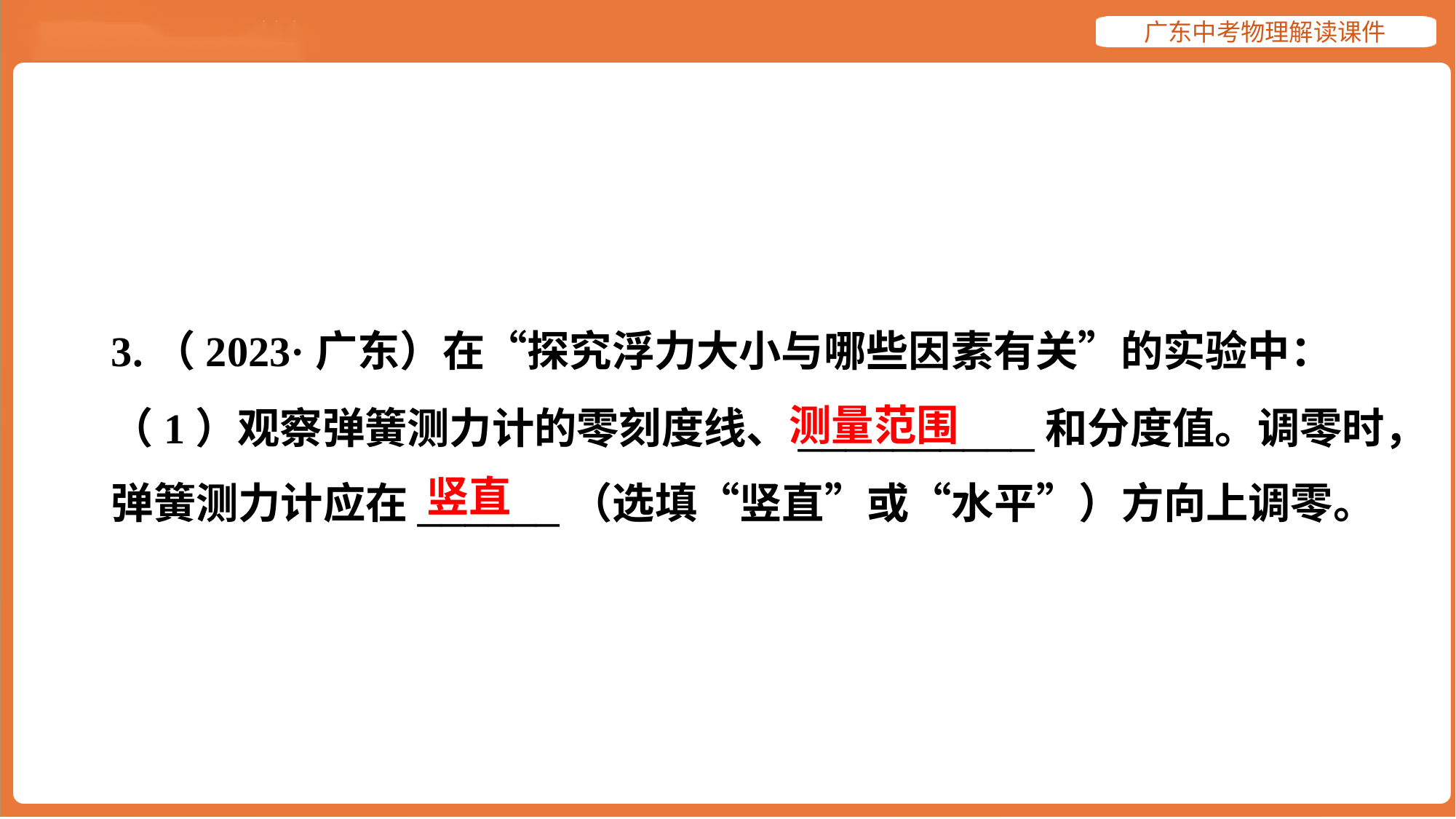

3.（2023·广东）在“探究浮力大小与哪些因素有关”的实验中：
测量范围
（1）观察弹簧测力计的零刻度线、__________和分度值。调零时，
弹簧测力计应在______（选填“竖直”或“水平”）方向上调零。
竖直